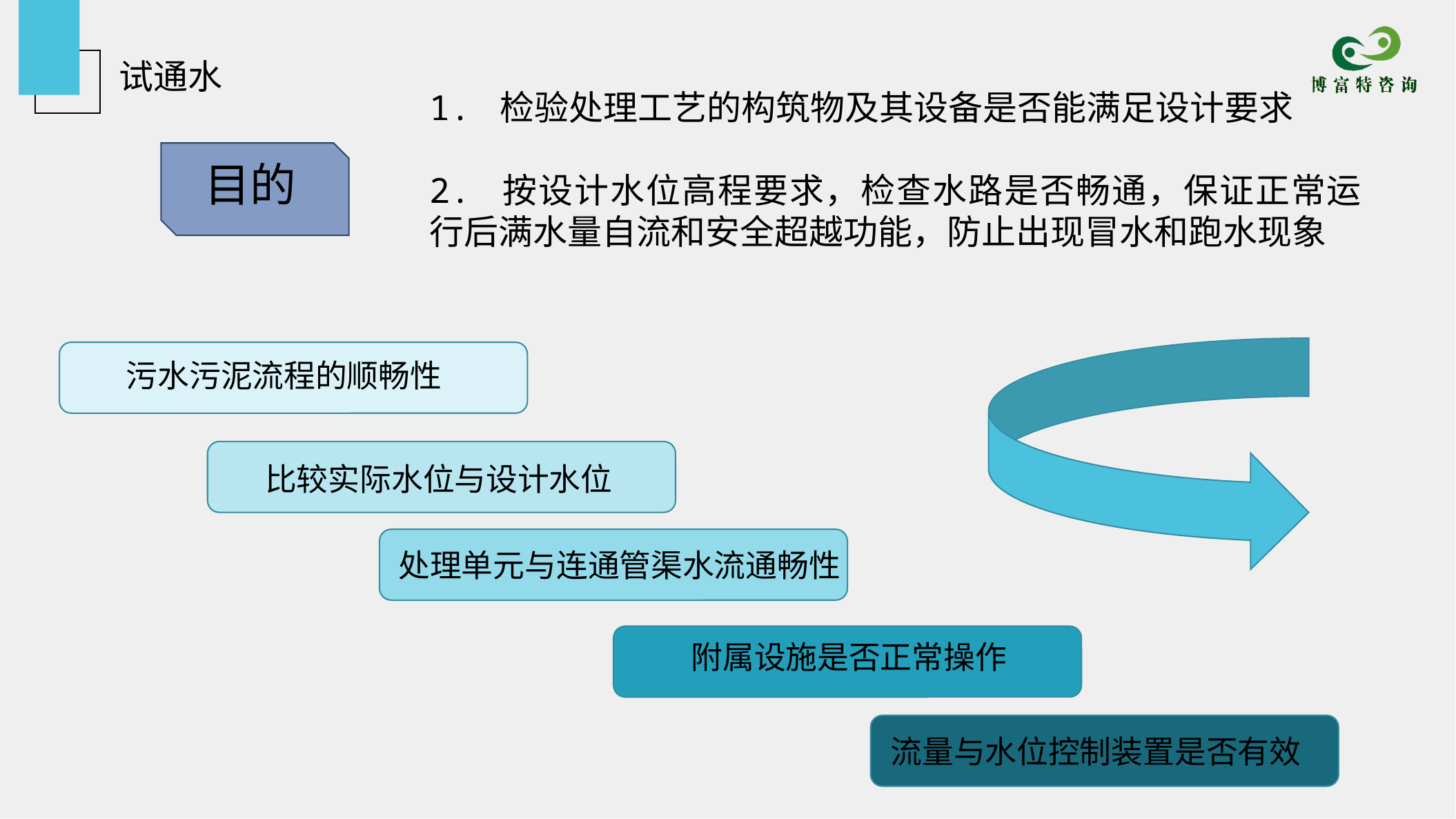

试通水
1. 检验处理工艺的构筑物及其设备是否能满足设计要求

2. 按设计水位高程要求，检查水路是否畅通，保证正常运行后满水量自流和安全超越功能，防止出现冒水和跑水现象

目的

污水污泥流程的顺畅性

比较实际水位与设计水位

处理单元与连通管渠水流通畅性

附属设施是否正常操作

流量与水位控制装置是否有效